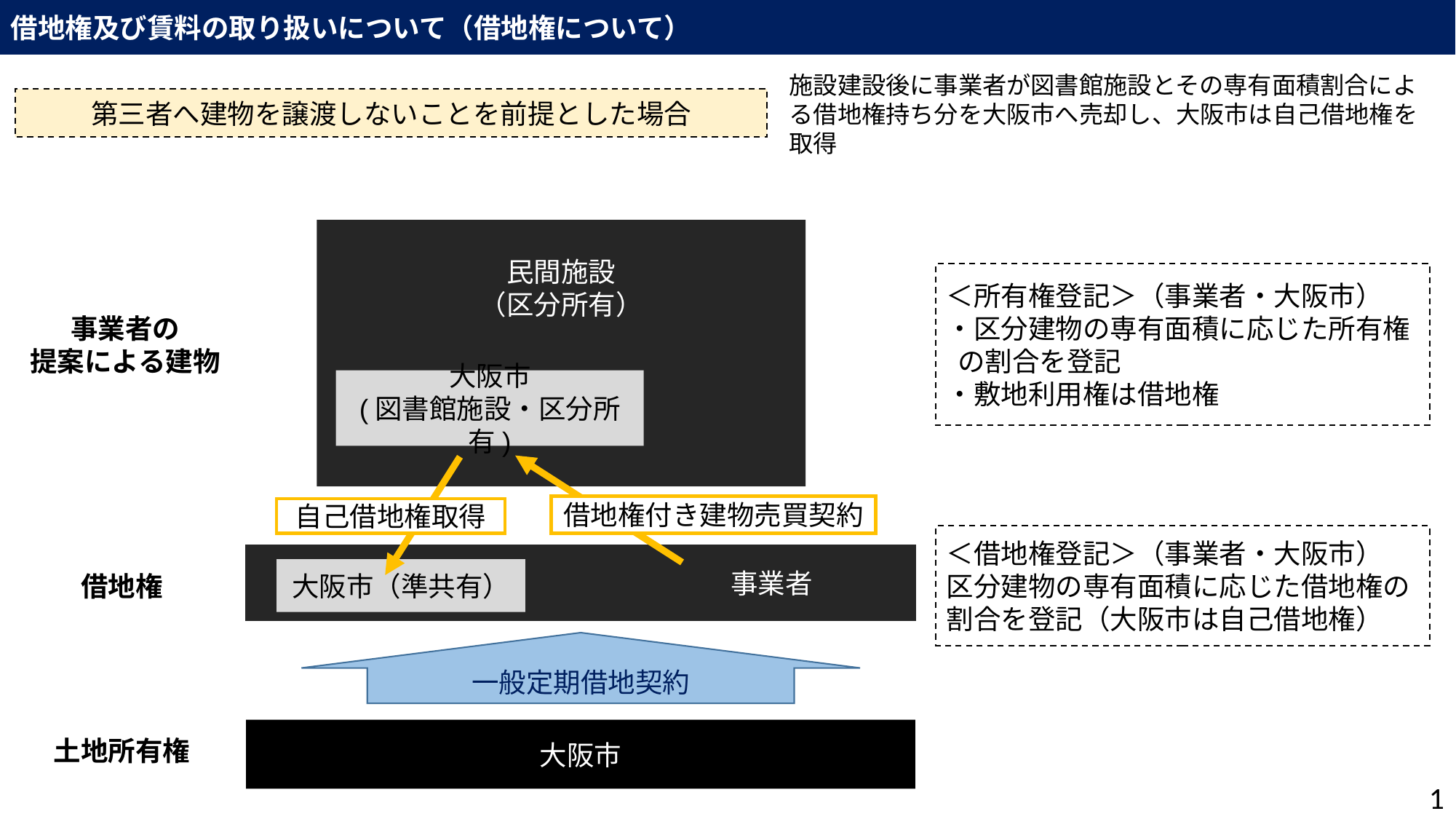

借地権及び賃料の取り扱いについて（借地権について）
施設建設後に事業者が図書館施設とその専有面積割合による借地権持ち分を大阪市へ売却し、大阪市は自己借地権を取得
第三者へ建物を譲渡しないことを前提とした場合
民間施設
（区分所有）

＜所有権登記＞（事業者・大阪市）
・区分建物の専有面積に応じた所有権の割合を登記
・敷地利用権は借地権
事業者の
提案による建物
大阪市
(図書館施設・区分所有)
借地権付き建物売買契約
自己借地権取得
＜借地権登記＞（事業者・大阪市）
区分建物の専有面積に応じた借地権の割合を登記（大阪市は自己借地権）
　　　　　　　　　　　　　　事業者
借地権
大阪市（準共有）
一般定期借地契約
土地所有権
大阪市
1